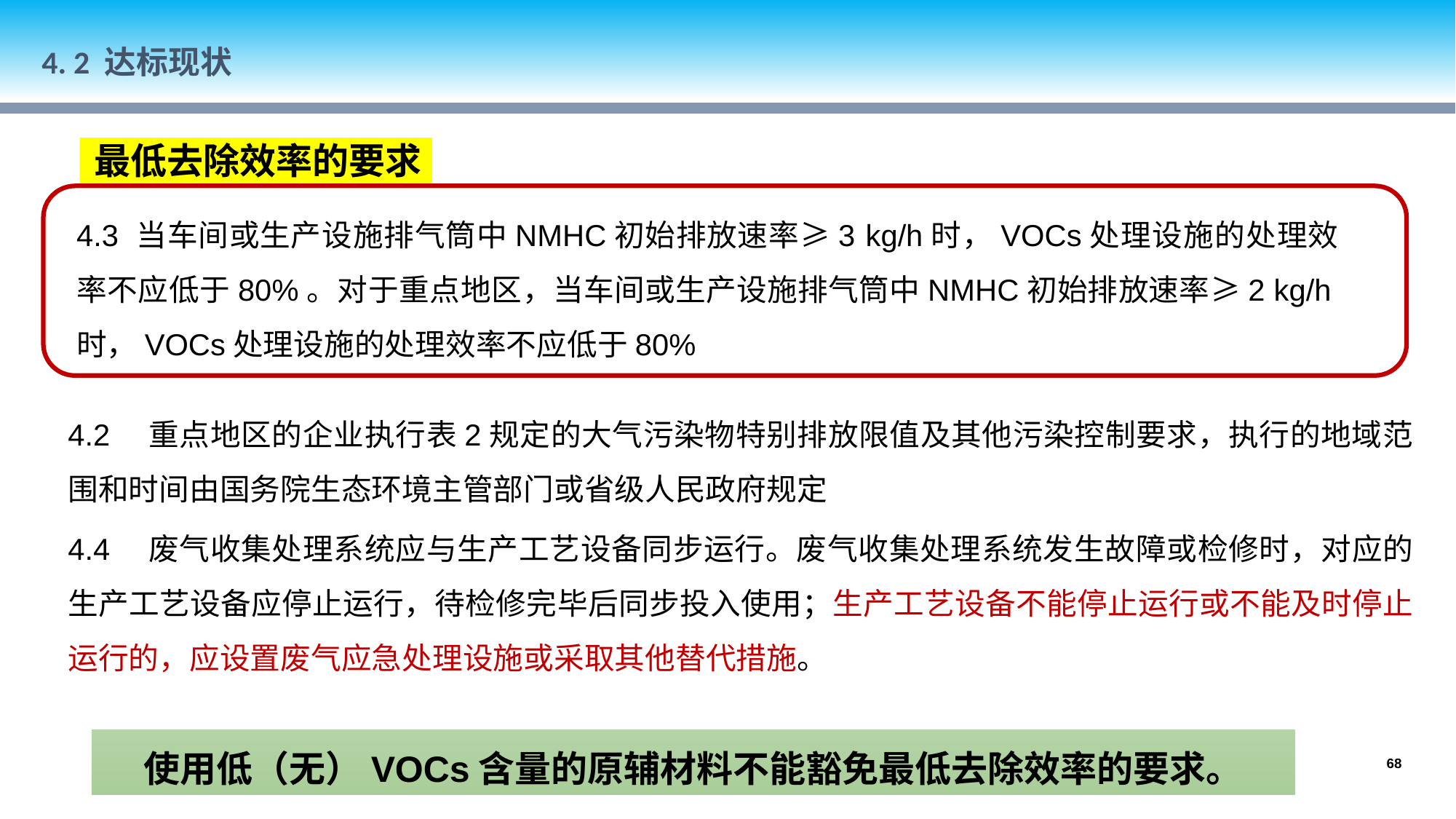

# 4. 2 达标现状
最低去除效率的要求

4.3 当车间或生产设施排气筒中NMHC初始排放速率≥3 kg/h时，VOCs处理设施的处理效率不应低于80%。对于重点地区，当车间或生产设施排气筒中NMHC初始排放速率≥2 kg/h时，VOCs处理设施的处理效率不应低于80%
4.2　重点地区的企业执行表2规定的大气污染物特别排放限值及其他污染控制要求，执行的地域范围和时间由国务院生态环境主管部门或省级人民政府规定
4.4　废气收集处理系统应与生产工艺设备同步运行。废气收集处理系统发生故障或检修时，对应的生产工艺设备应停止运行，待检修完毕后同步投入使用；生产工艺设备不能停止运行或不能及时停止运行的，应设置废气应急处理设施或采取其他替代措施。
使用低（无）VOCs含量的原辅材料不能豁免最低去除效率的要求。
68